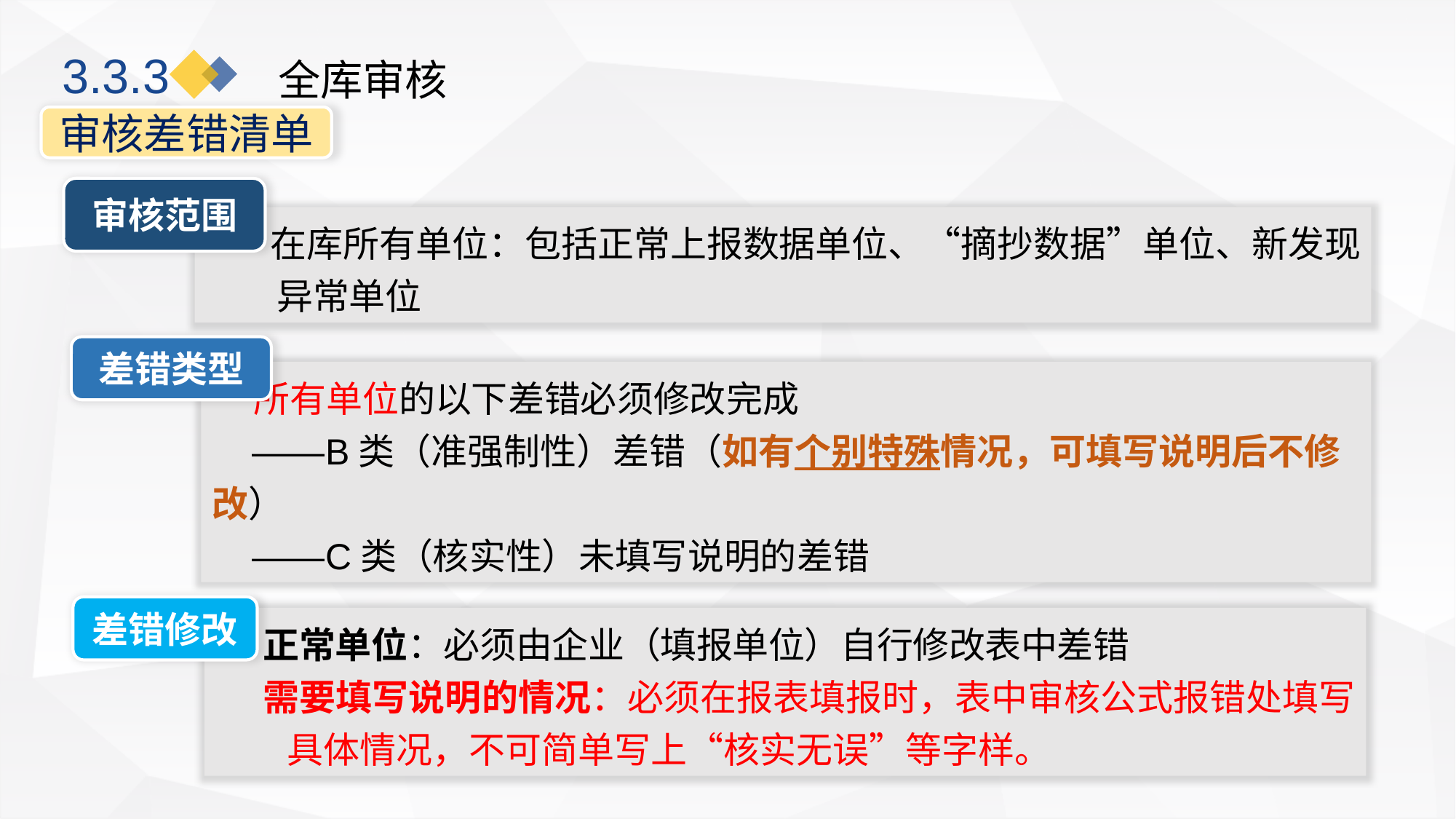

全库审核
3.3.3

审核差错清单

审核范围
 在库所有单位：包括正常上报数据单位、“摘抄数据”单位、新发现异常单位
差错类型
    所有单位的以下差错必须修改完成
    ——B类（准强制性）差错（如有个别特殊情况，可填写说明后不修改）
    ——C类（核实性）未填写说明的差错
差错修改
正常单位：必须由企业（填报单位）自行修改表中差错
需要填写说明的情况：必须在报表填报时，表中审核公式报错处填写具体情况，不可简单写上“核实无误”等字样。